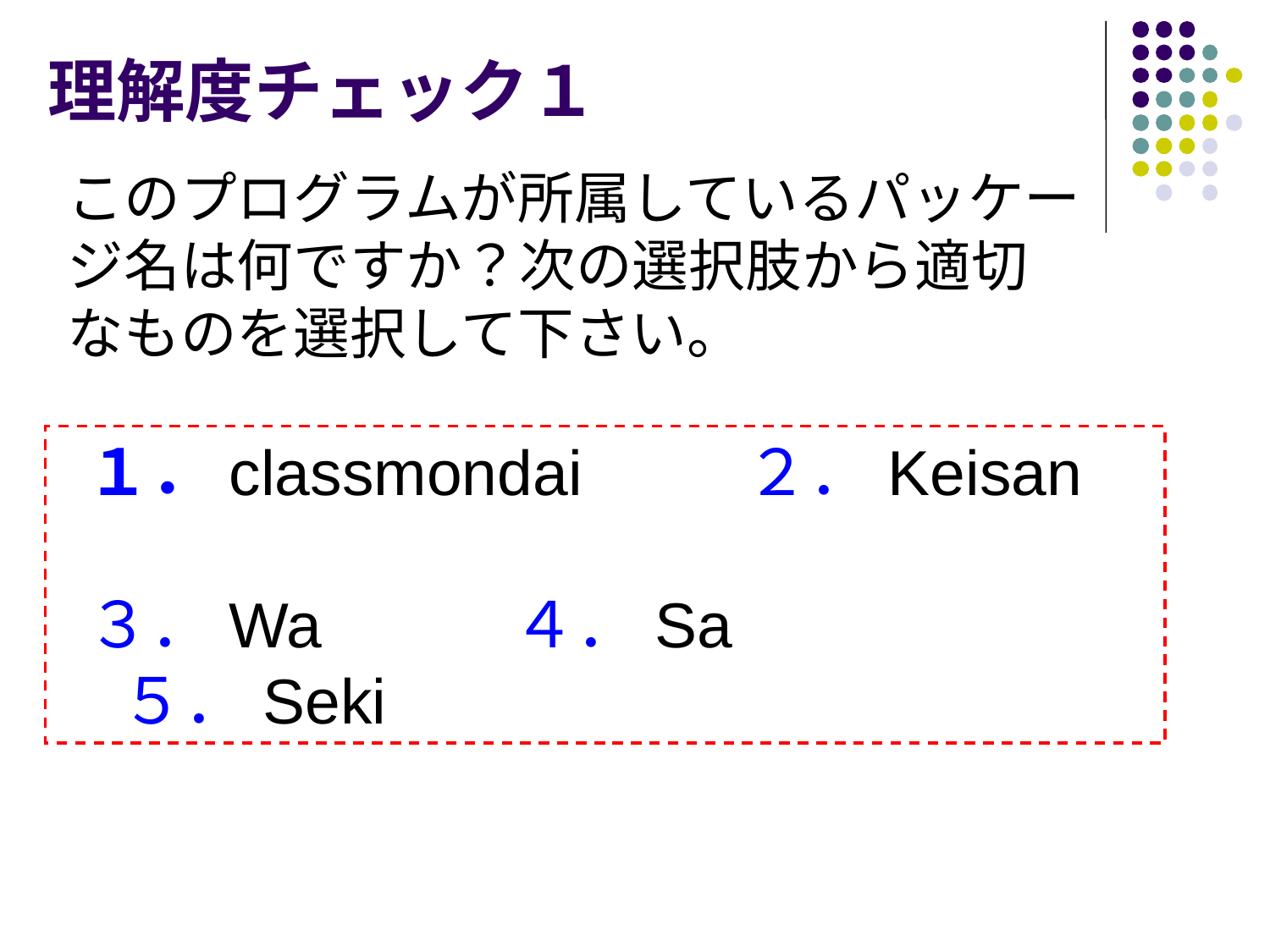

# 理解度チェック１
このプログラムが所属しているパッケージ名は何ですか？次の選択肢から適切なものを選択して下さい。
 １．classmondai    　 ２．Keisan
 ３．Wa          ４．Sa         ５．Seki